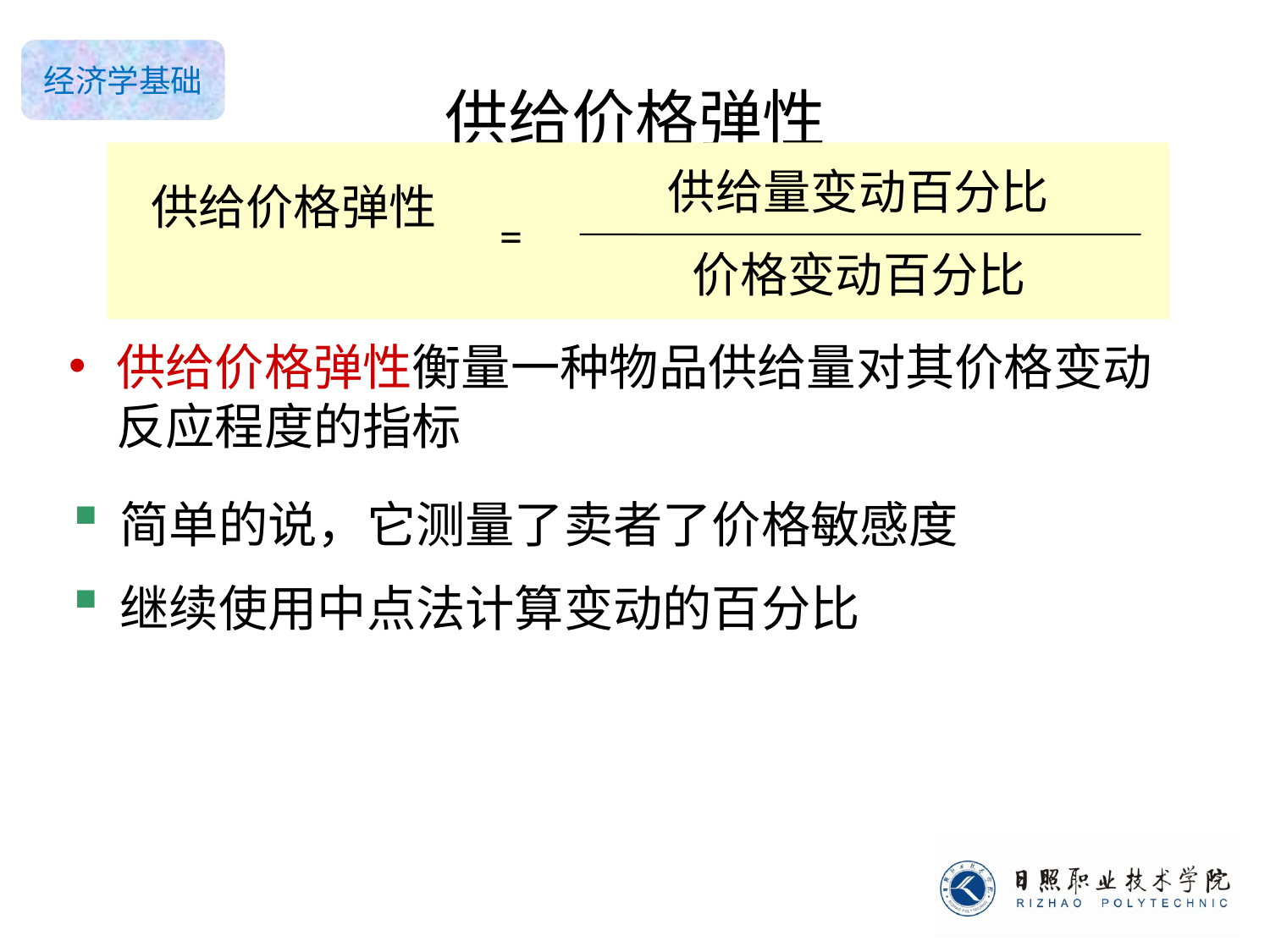

供给价格弹性
0

供给量变动百分比
供给价格弹性
=

价格变动百分比

供给量变动百分比
供给价格弹性
=

价格变动百分比
供给价格弹性衡量一种物品供给量对其价格变动反应程度的指标
简单的说，它测量了卖者了价格敏感度
继续使用中点法计算变动的百分比